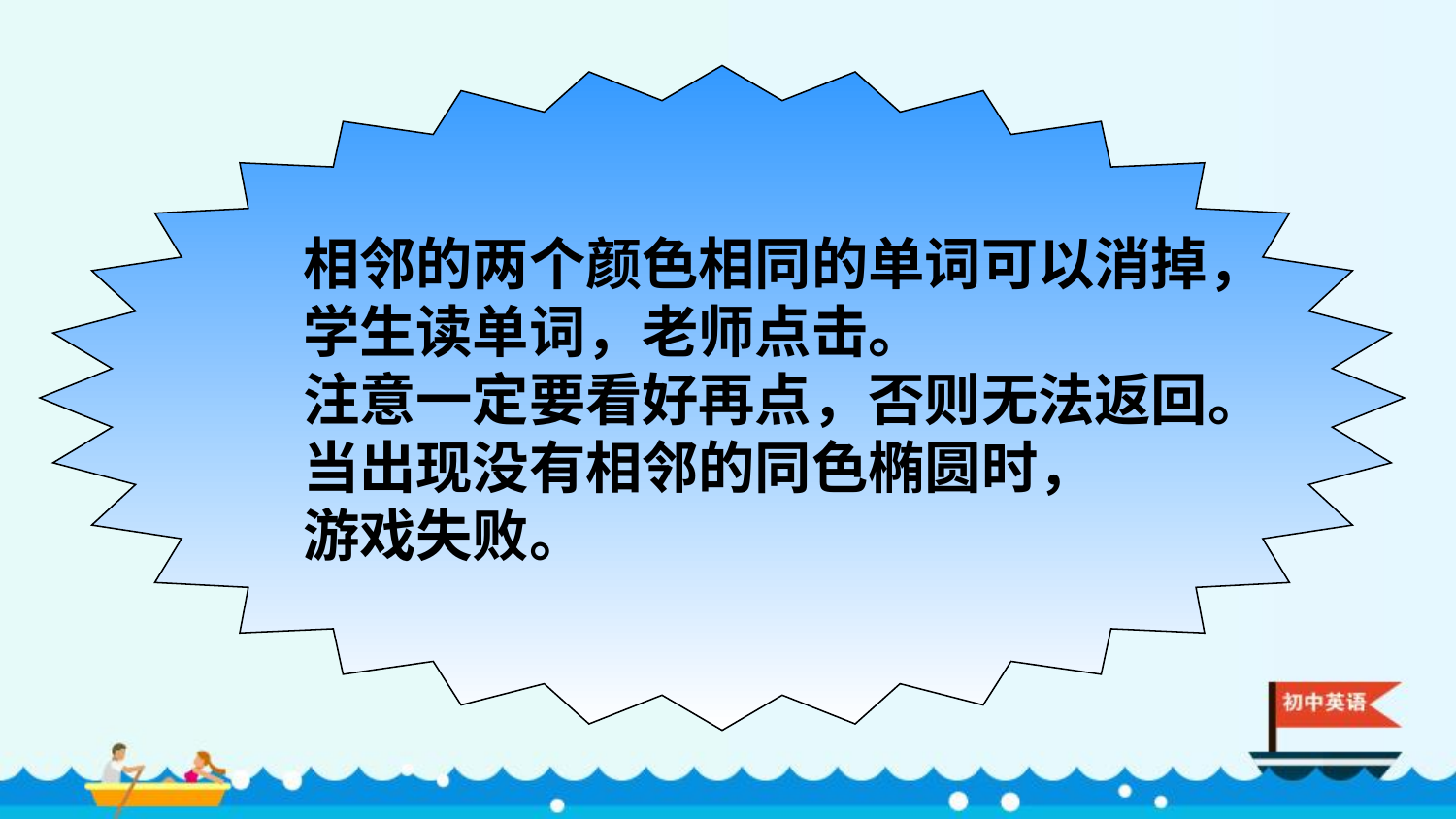

相邻的两个颜色相同的单词可以消掉，
学生读单词，老师点击。
注意一定要看好再点，否则无法返回。
当出现没有相邻的同色椭圆时，
游戏失败。